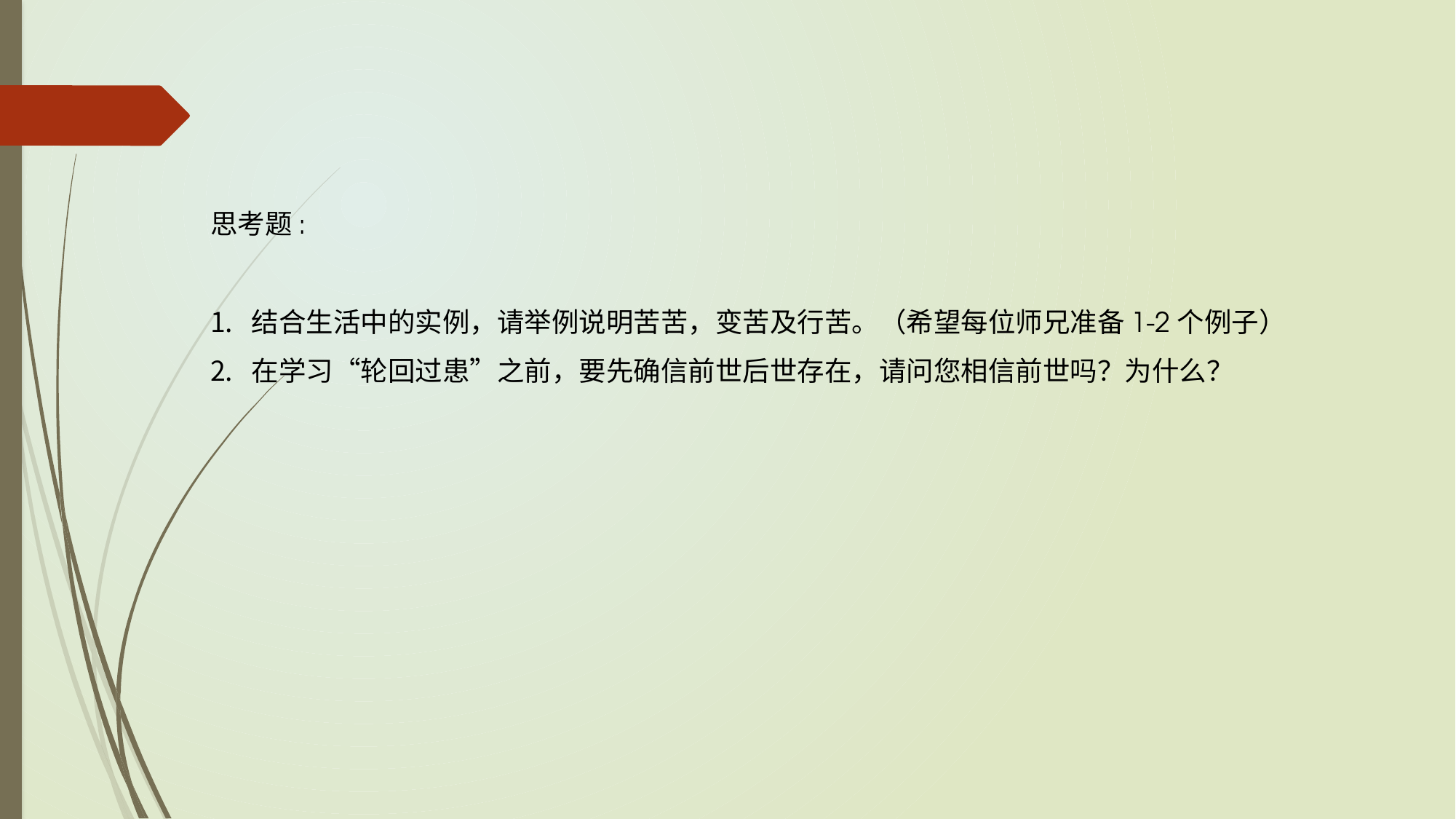

思考题:

结合生活中的实例，请举例说明苦苦，变苦及行苦。（希望每位师兄准备1-2个例子）
在学习“轮回过患”之前，要先确信前世后世存在，请问您相信前世吗？为什么？